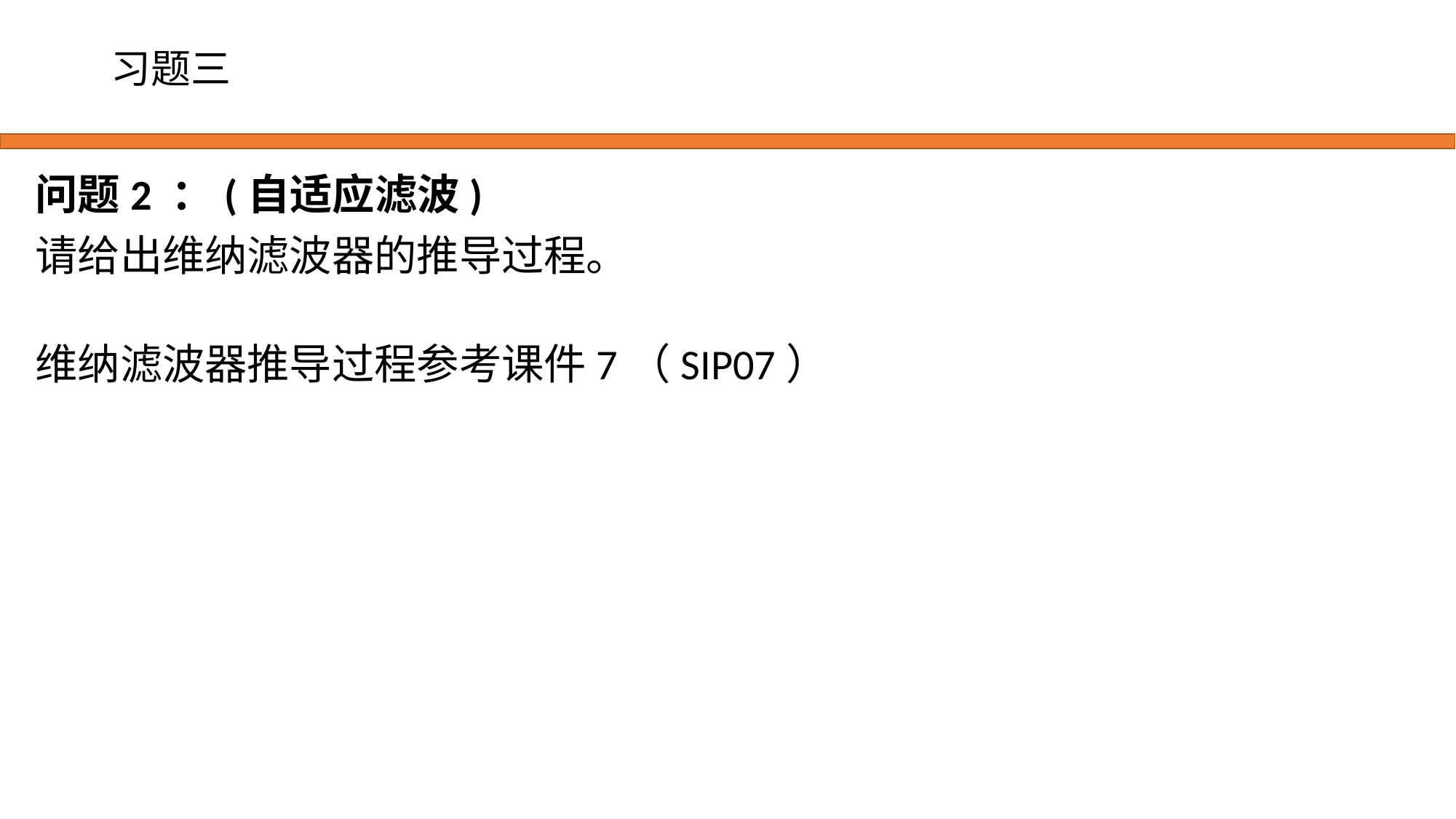

# 习题三

问题2 ：(自适应滤波)
请给出维纳滤波器的推导过程。

维纳滤波器推导过程参考课件7（SIP07）